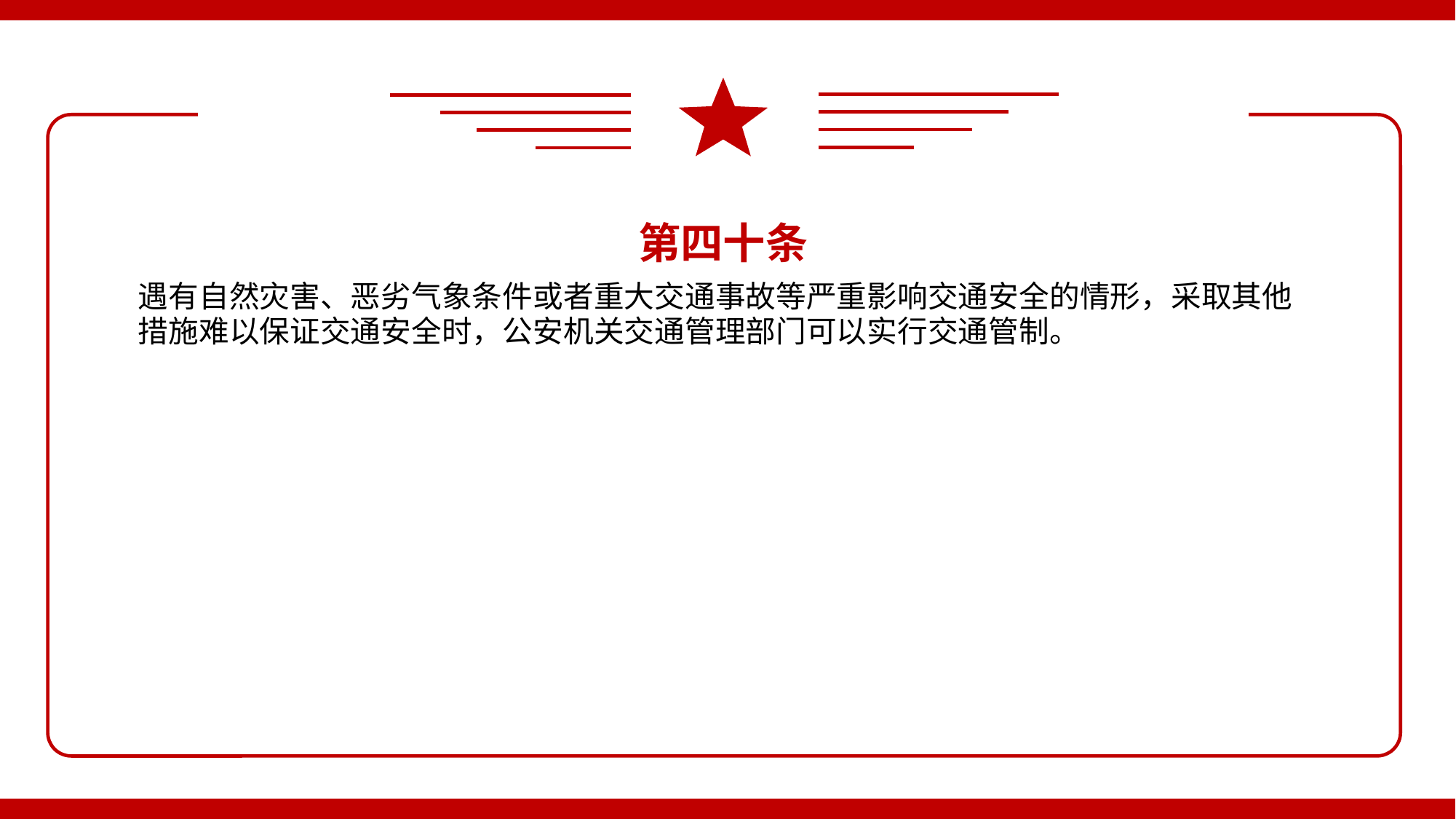

第四十条
遇有自然灾害、恶劣气象条件或者重大交通事故等严重影响交通安全的情形，采取其他措施难以保证交通安全时，公安机关交通管理部门可以实行交通管制。